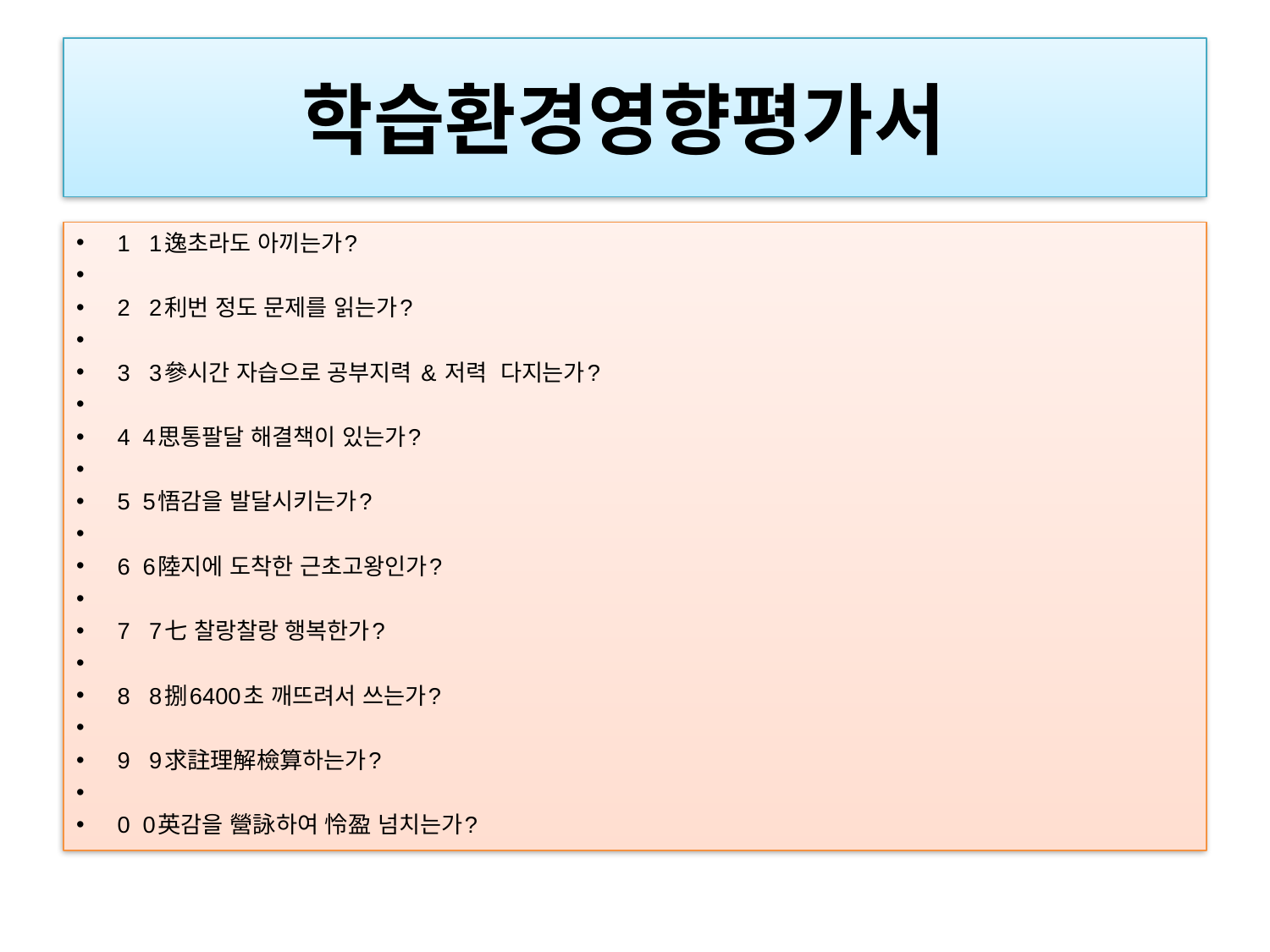

# 학습환경영향평가서
1   1逸초라도 아끼는가?

2   2利번 정도 문제를 읽는가?

3   3參시간 자습으로 공부지력 & 저력  다지는가?

4  4思통팔달 해결책이 있는가?

5  5悟감을 발달시키는가?

6  6陸지에 도착한 근초고왕인가?

7   7七 찰랑찰랑 행복한가?

8   8捌6400초 깨뜨려서 쓰는가?

9   9求註理解檢算하는가?

0  0英감을 營詠하여 怜盈 넘치는가?